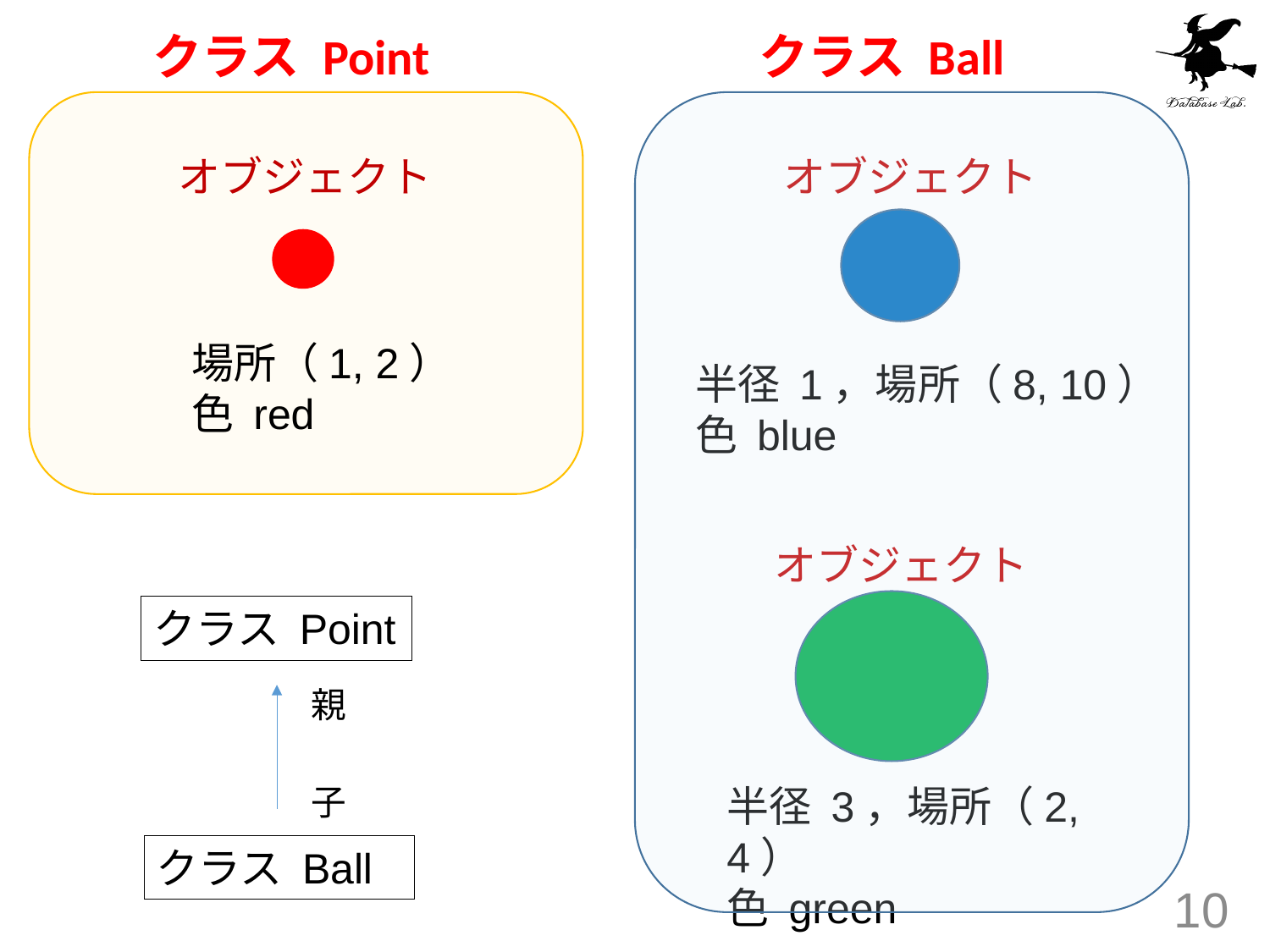

クラス Point
クラス Ball

オブジェクト
オブジェクト

場所（1, 2）
色 red
半径 1，場所（8, 10）
色 blue
オブジェクト

クラス Point
親
半径 3，場所（2, 4）
色 green
子
クラス Ball
10